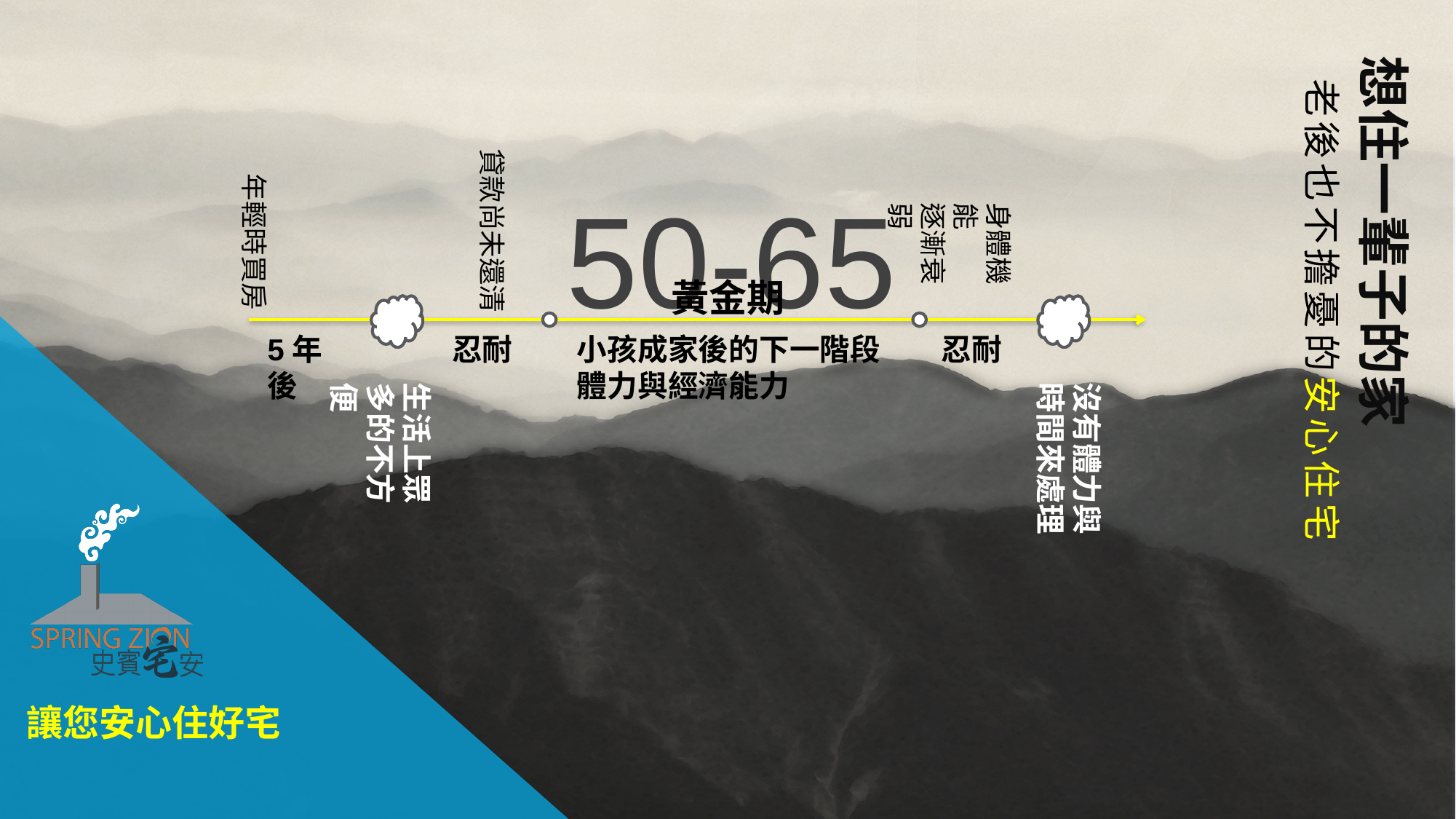

想住一輩子的家
老後也不擔憂的安心住宅
貸款尚未還清
年輕時買房
50-65
身體機能
逐漸衰弱
黃金期

5年後
忍耐
小孩成家後的下一階段
體力與經濟能力
忍耐
生活上眾多的不方便
沒有體力與時間來處理